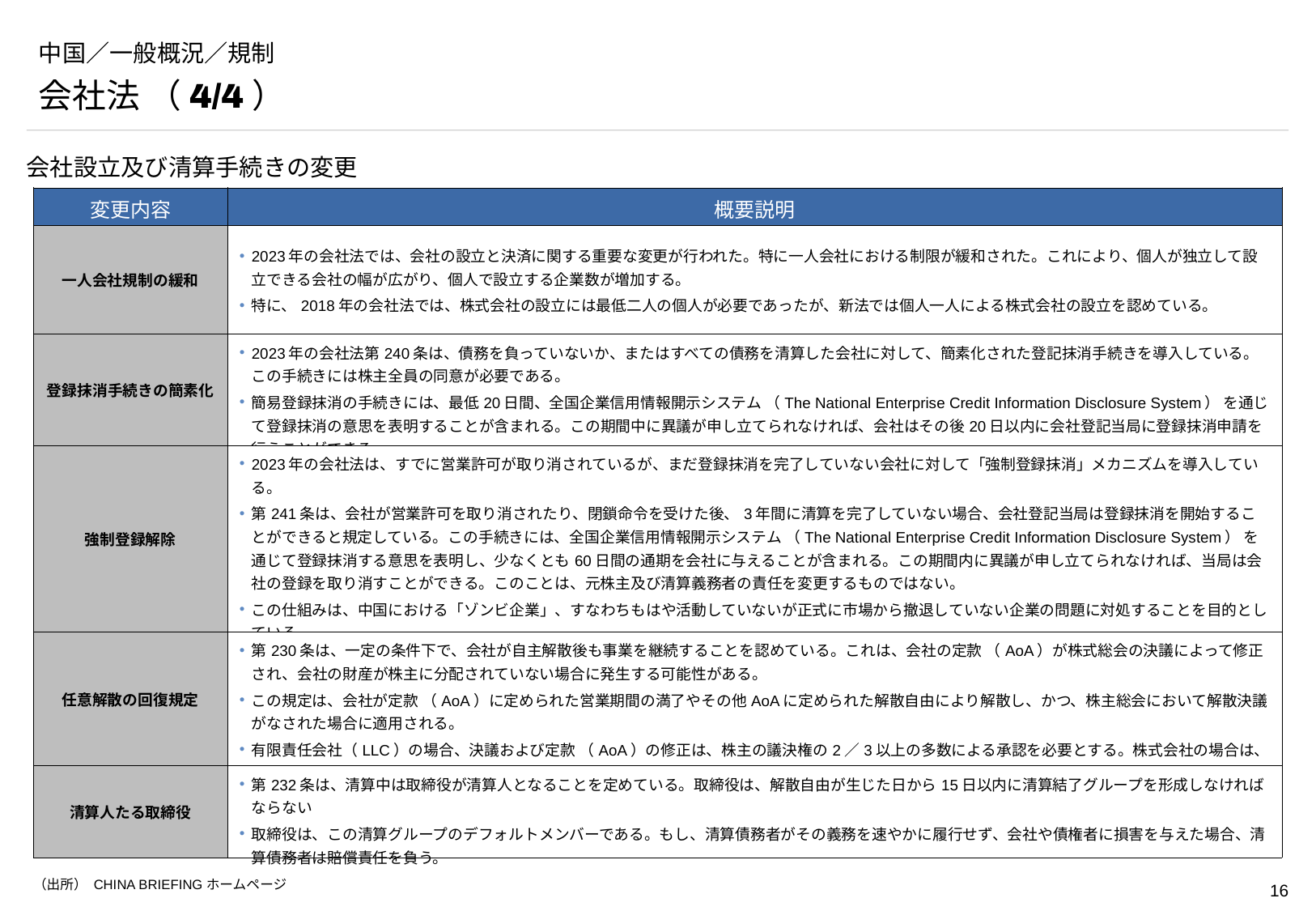

# 中国／一般概況／規制
会社法 （4/4）
会社設立及び清算手続きの変更
| 変更内容 | 概要説明 |
| --- | --- |
| 一人会社規制の緩和 | 2023年の会社法では、会社の設立と決済に関する重要な変更が行われた。特に一人会社における制限が緩和された。これにより、個人が独立して設立できる会社の幅が広がり、個人で設立する企業数が増加する。 特に、2018年の会社法では、株式会社の設立には最低二人の個人が必要であったが、新法では個人一人による株式会社の設立を認めている。 |
| 登録抹消手続きの簡素化 | 2023年の会社法第240条は、債務を負っていないか、またはすべての債務を清算した会社に対して、簡素化された登記抹消手続きを導入している。この手続きには株主全員の同意が必要である。 簡易登録抹消の手続きには、最低20日間、全国企業信用情報開示システム （The National Enterprise Credit Information Disclosure System） を通じて登録抹消の意思を表明することが含まれる。この期間中に異議が申し立てられなければ、会社はその後20日以内に会社登記当局に登録抹消申請を行うことができる。 |
| 強制登録解除 | 2023年の会社法は、すでに営業許可が取り消されているが、まだ登録抹消を完了していない会社に対して「強制登録抹消」メカニズムを導入している。 第241条は、会社が営業許可を取り消されたり、閉鎖命令を受けた後、3年間に清算を完了していない場合、会社登記当局は登録抹消を開始することができると規定している。この手続きには、全国企業信用情報開示システム （The National Enterprise Credit Information Disclosure System） を通じて登録抹消する意思を表明し、少なくとも60日間の通期を会社に与えることが含まれる。この期間内に異議が申し立てられなければ、当局は会社の登録を取り消すことができる。このことは、元株主及び清算義務者の責任を変更するものではない。 この仕組みは、中国における「ゾンビ企業」、すなわちもはや活動していないが正式に市場から撤退していない企業の問題に対処することを目的としている。 |
| 任意解散の回復規定 | 第230条は、一定の条件下で、会社が自主解散後も事業を継続することを認めている。これは、会社の定款 （AoA）が株式総会の決議によって修正され、会社の財産が株主に分配されていない場合に発生する可能性がある。 この規定は、会社が定款 （AoA）に定められた営業期間の満了やその他AoAに定められた解散自由により解散し、かつ、株主総会において解散決議がなされた場合に適用される。 有限責任会社（LLC）の場合、決議および定款 （AoA）の修正は、株主の議決権の2／3以上の多数による承認を必要とする。株式会社の場合は、株主総会に出席した株主の議決権の2/3以上の多数による承認が必要となる。 |
| 清算人たる取締役 | 第232条は、清算中は取締役が清算人となることを定めている。取締役は、解散自由が生じた日から15日以内に清算結了グループを形成しなければならない 取締役は、この清算グループのデフォルトメンバーである。もし、清算債務者がその義務を速やかに履行せず、会社や債権者に損害を与えた場合、清算債務者は賠償責任を負う。 |
（出所） CHINA BRIEFINGホームページ